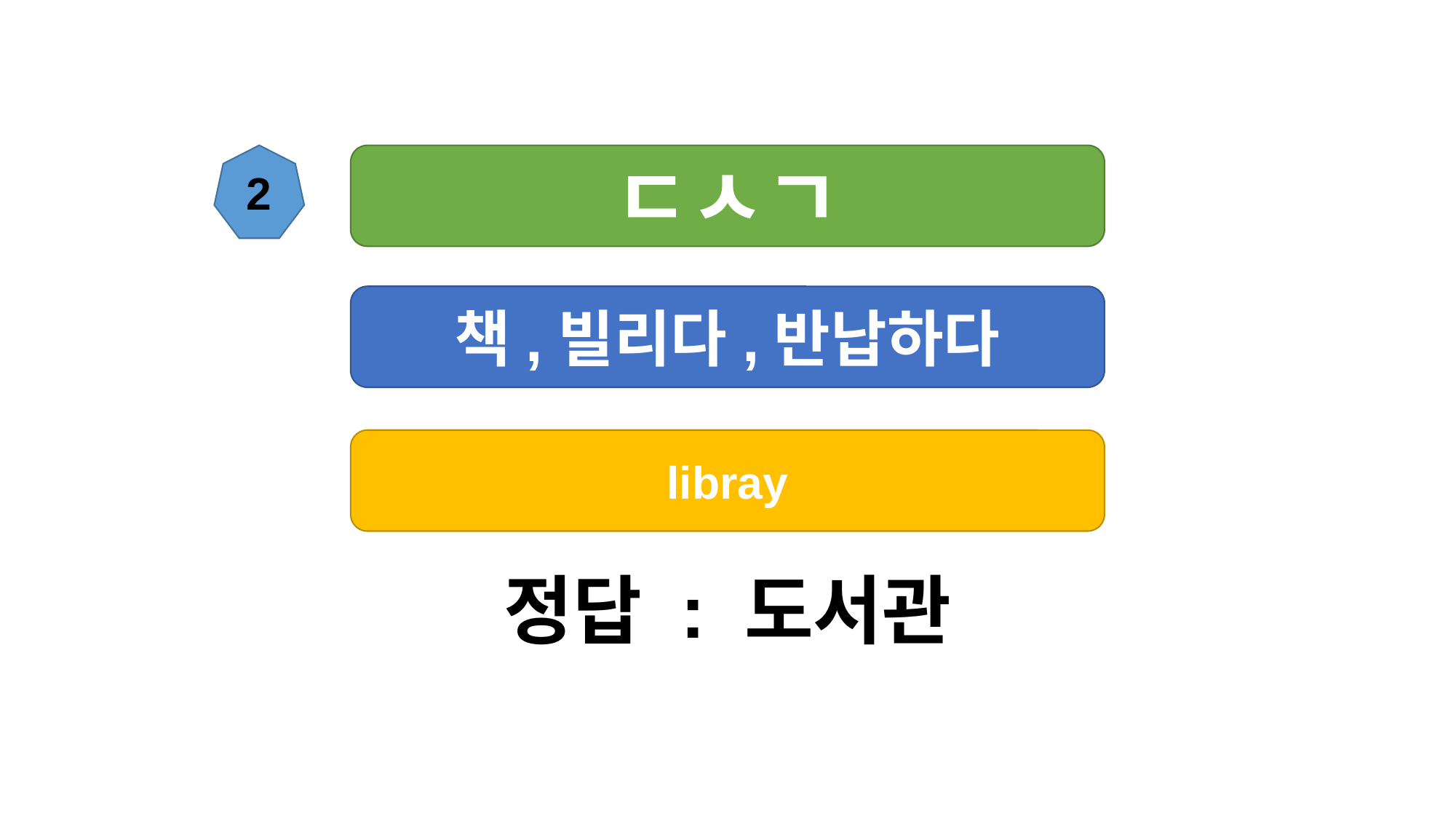

2
ㄷㅅㄱ
책,빌리다,반납하다
libray
정답 : 도서관